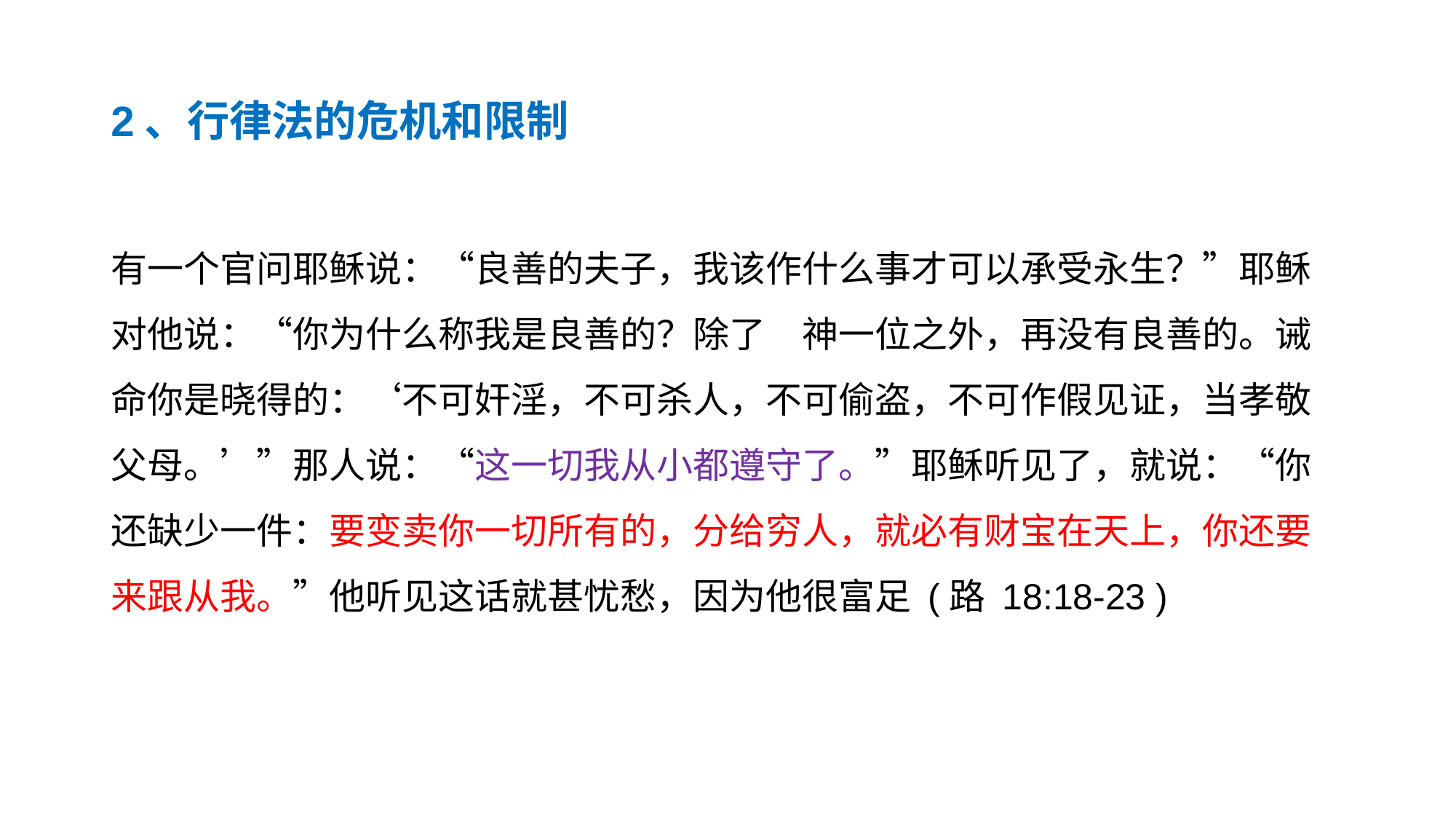

# 2、行律法的危机和限制
有一个官问耶稣说：“良善的夫子，我该作什么事才可以承受永生？”耶稣对他说：“你为什么称我是良善的？除了　神一位之外，再没有良善的。诫命你是晓得的：‘不可奸淫，不可杀人，不可偷盗，不可作假见证，当孝敬父母。’”那人说：“这一切我从小都遵守了。”耶稣听见了，就说：“你还缺少一件：要变卖你一切所有的，分给穷人，就必有财宝在天上，你还要来跟从我。”他听见这话就甚忧愁，因为他很富足 (路 18:18-23 )